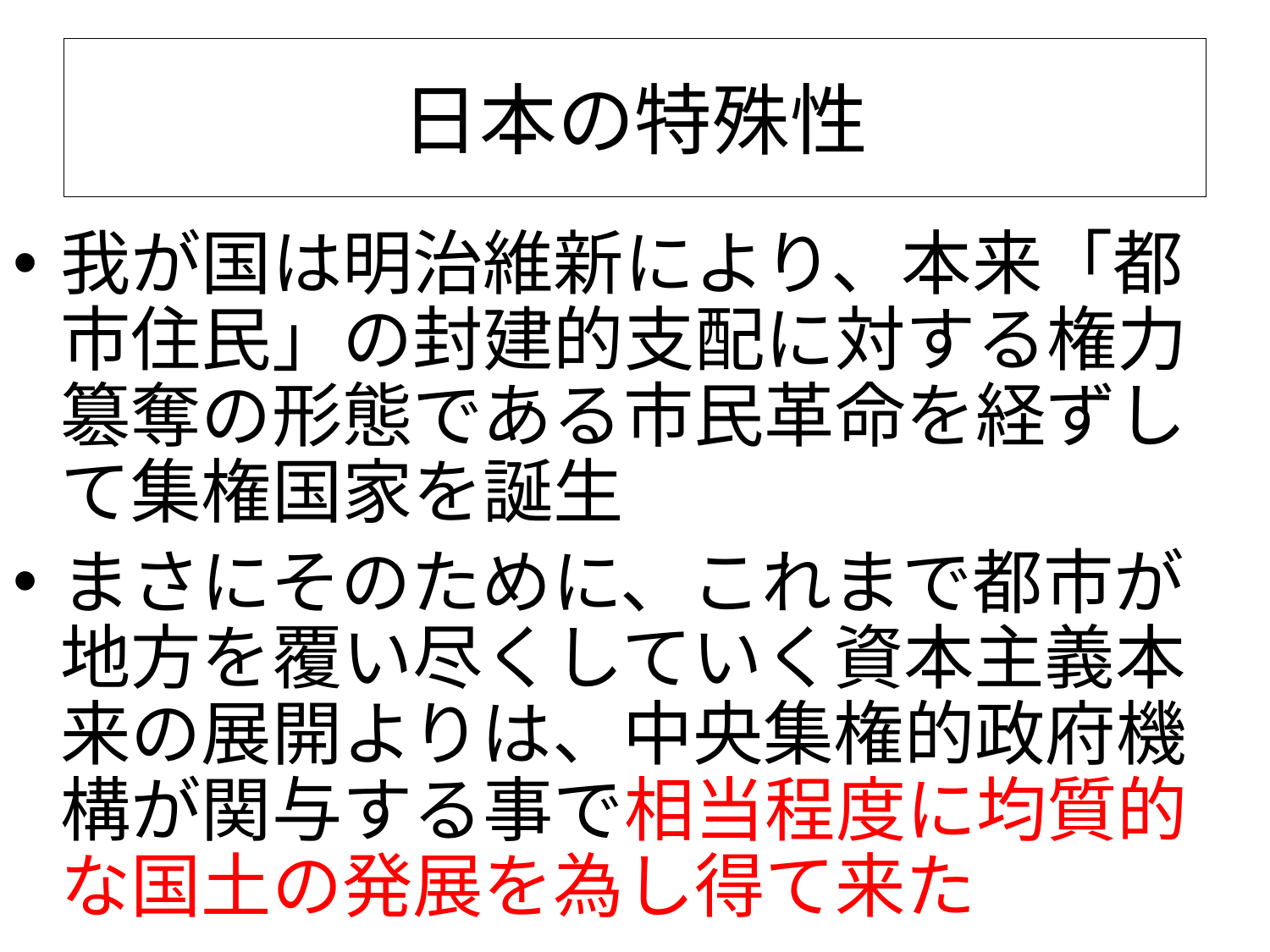

# 日本の特殊性
我が国は明治維新により、本来「都市住民」の封建的支配に対する権力簒奪の形態である市民革命を経ずして集権国家を誕生
まさにそのために、これまで都市が地方を覆い尽くしていく資本主義本来の展開よりは、中央集権的政府機構が関与する事で相当程度に均質的な国土の発展を為し得て来た